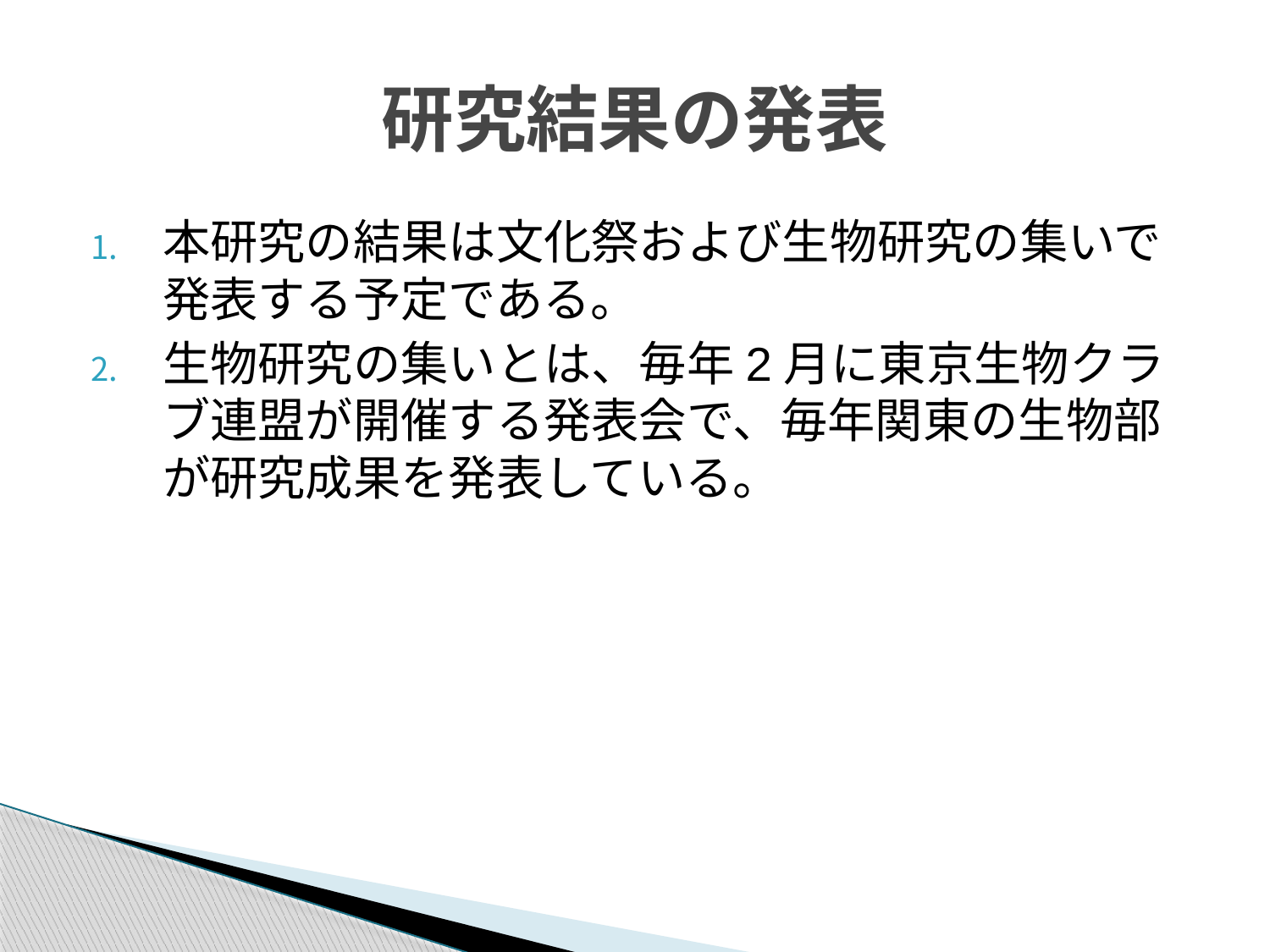

# 研究結果の発表
本研究の結果は文化祭および生物研究の集いで発表する予定である。
生物研究の集いとは、毎年2月に東京生物クラブ連盟が開催する発表会で、毎年関東の生物部が研究成果を発表している。